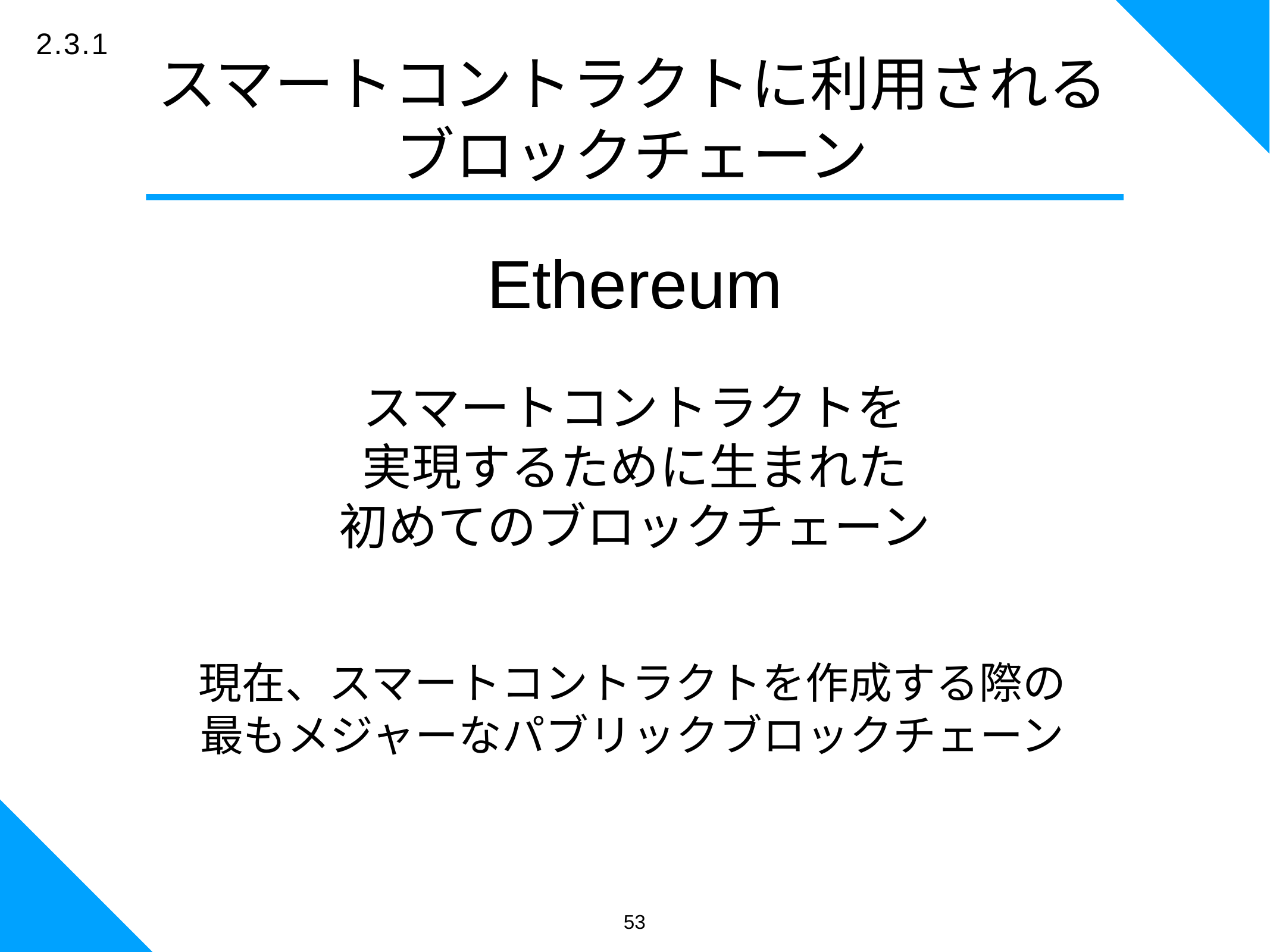

53
2.3.1
スマートコントラクトに利用される
ブロックチェーン
Ethereum
スマートコントラクトを
実現するために生まれた
初めてのブロックチェーン
現在、スマートコントラクトを作成する際の
最もメジャーなパブリックブロックチェーン